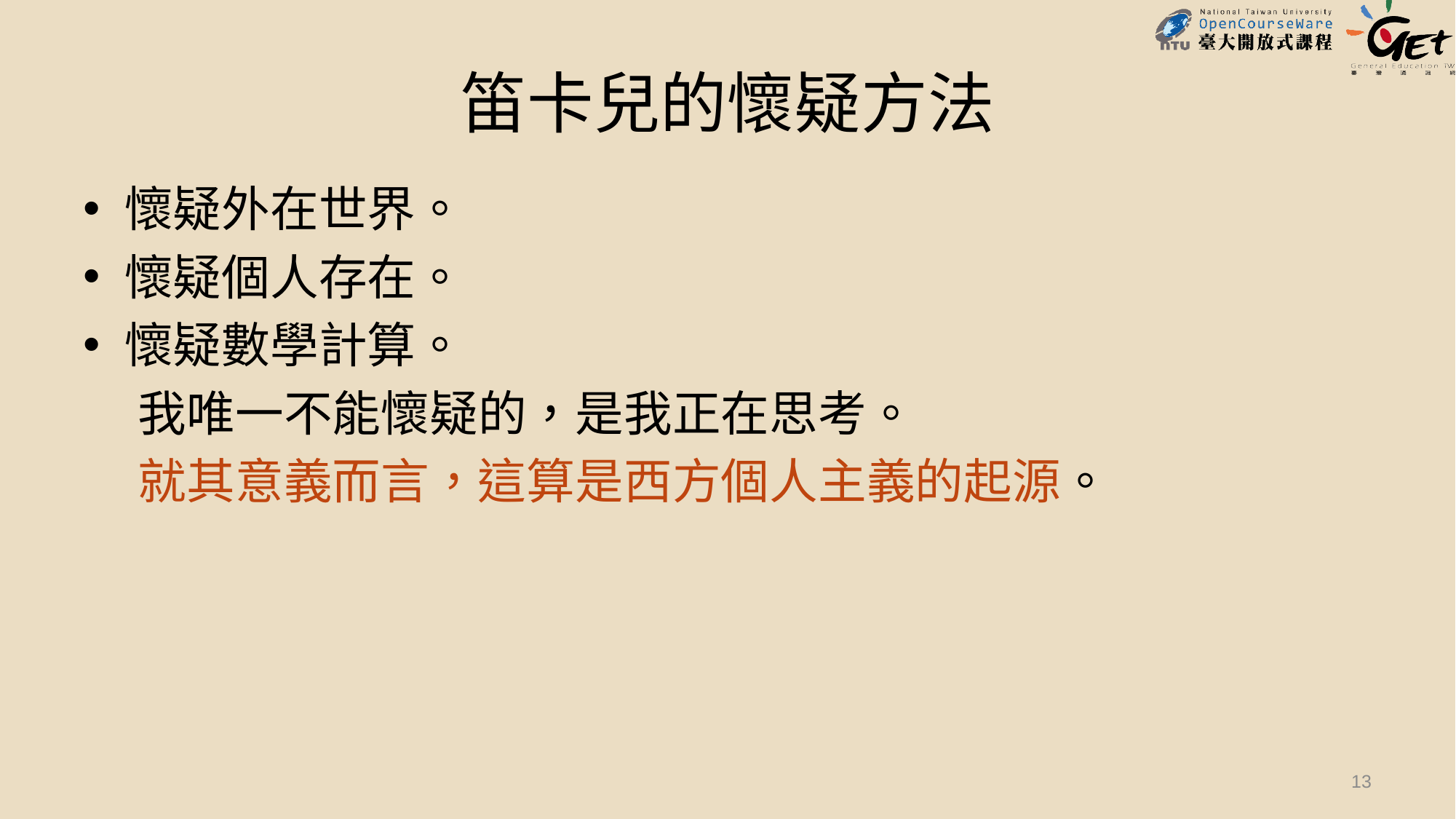

# 笛卡兒的懷疑方法
懷疑外在世界。
懷疑個人存在。
懷疑數學計算。
我唯一不能懷疑的，是我正在思考。
就其意義而言，這算是西方個人主義的起源。
13